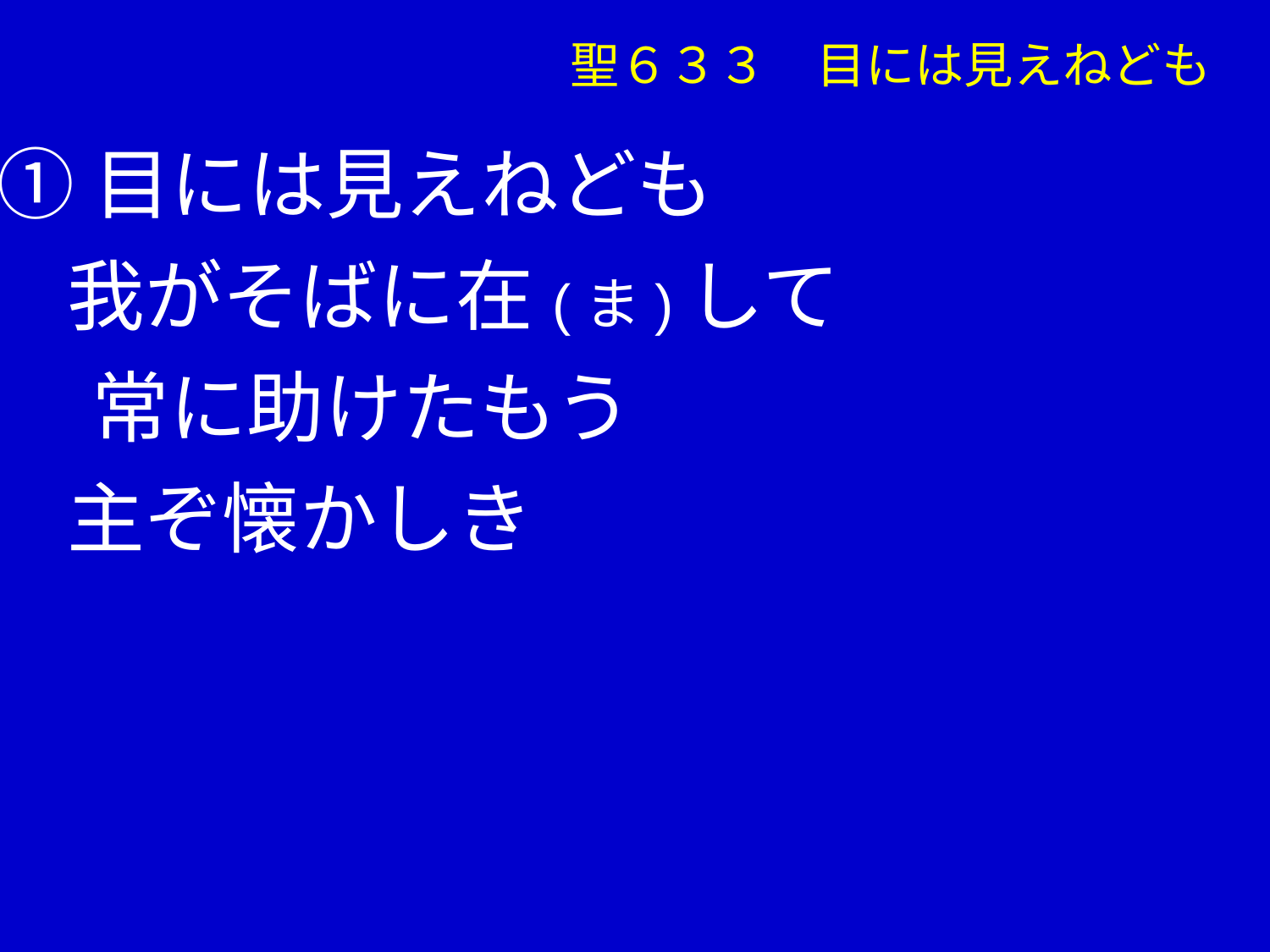

聖６３３　目には見えねども
①目には見えねども
   我がそばに在(ま)して
　 常に助けたもう
   主ぞ懐かしき